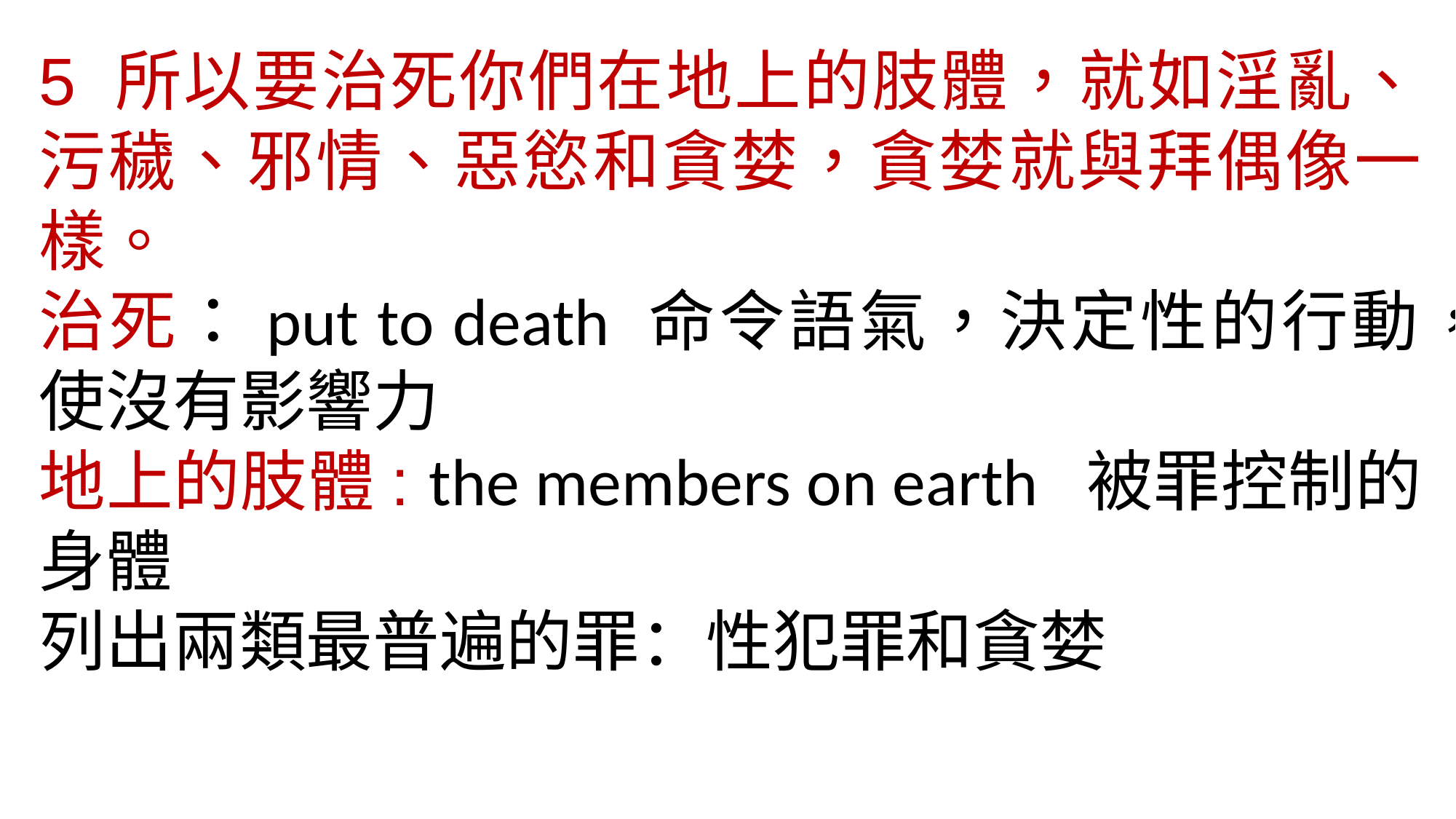

5 所以要治死你們在地上的肢體，就如淫亂、污穢、邪情、惡慾和貪婪，貪婪就與拜偶像一樣。
治死：put to death 命令語氣，決定性的行動，使沒有影響力
地上的肢體: the members on earth  被罪控制的身體
列出兩類最普遍的罪：性犯罪和貪婪